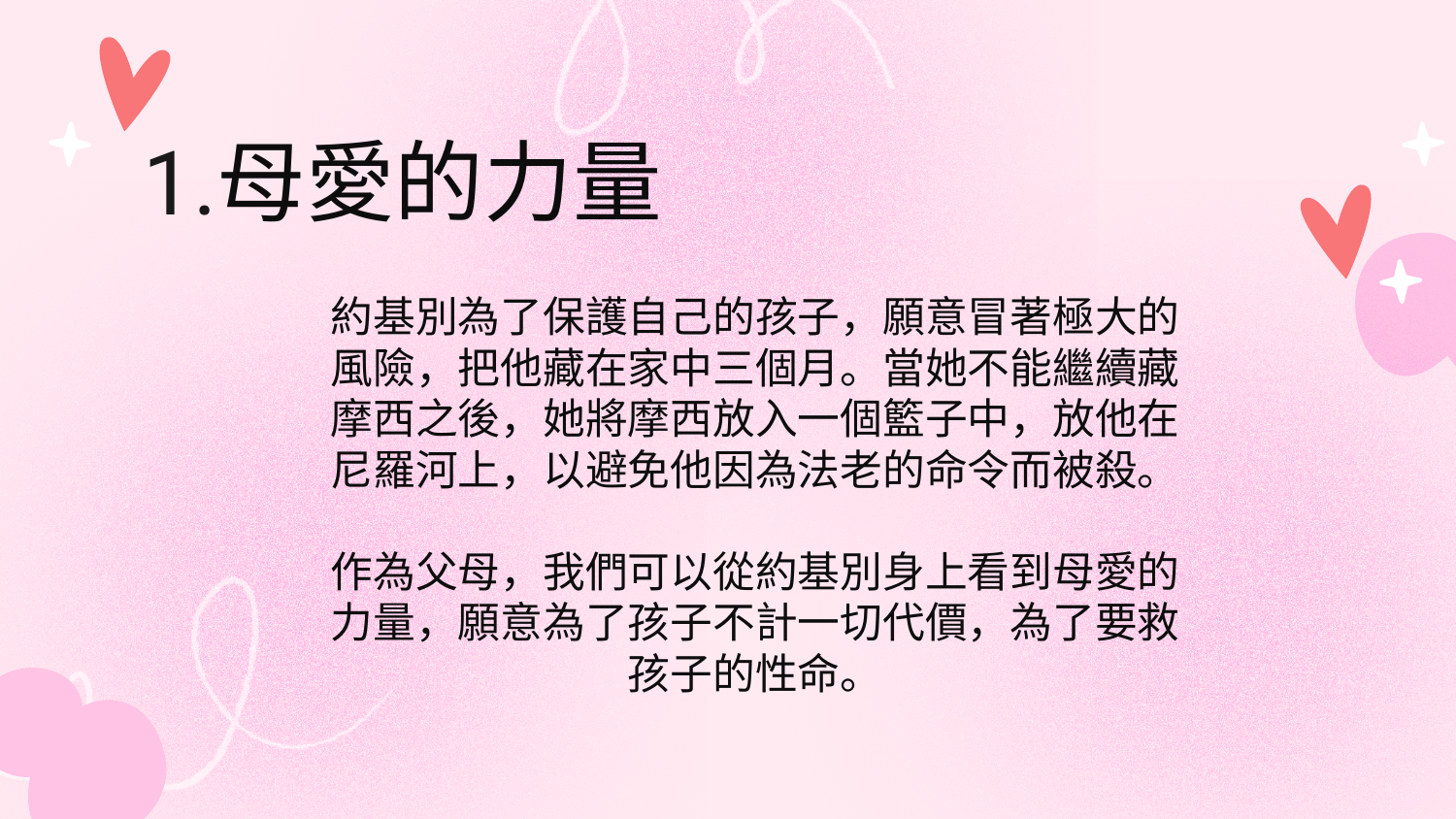

# 母愛的力量
約基別為了保護自己的孩子，願意冒著極大的風險，把他藏在家中三個月。當她不能繼續藏摩西之後，她將摩西放入一個籃子中，放他在尼羅河上，以避免他因為法老的命令而被殺。

作為父母，我們可以從約基別身上看到母愛的力量，願意為了孩子不計一切代價，為了要救孩子的性命。